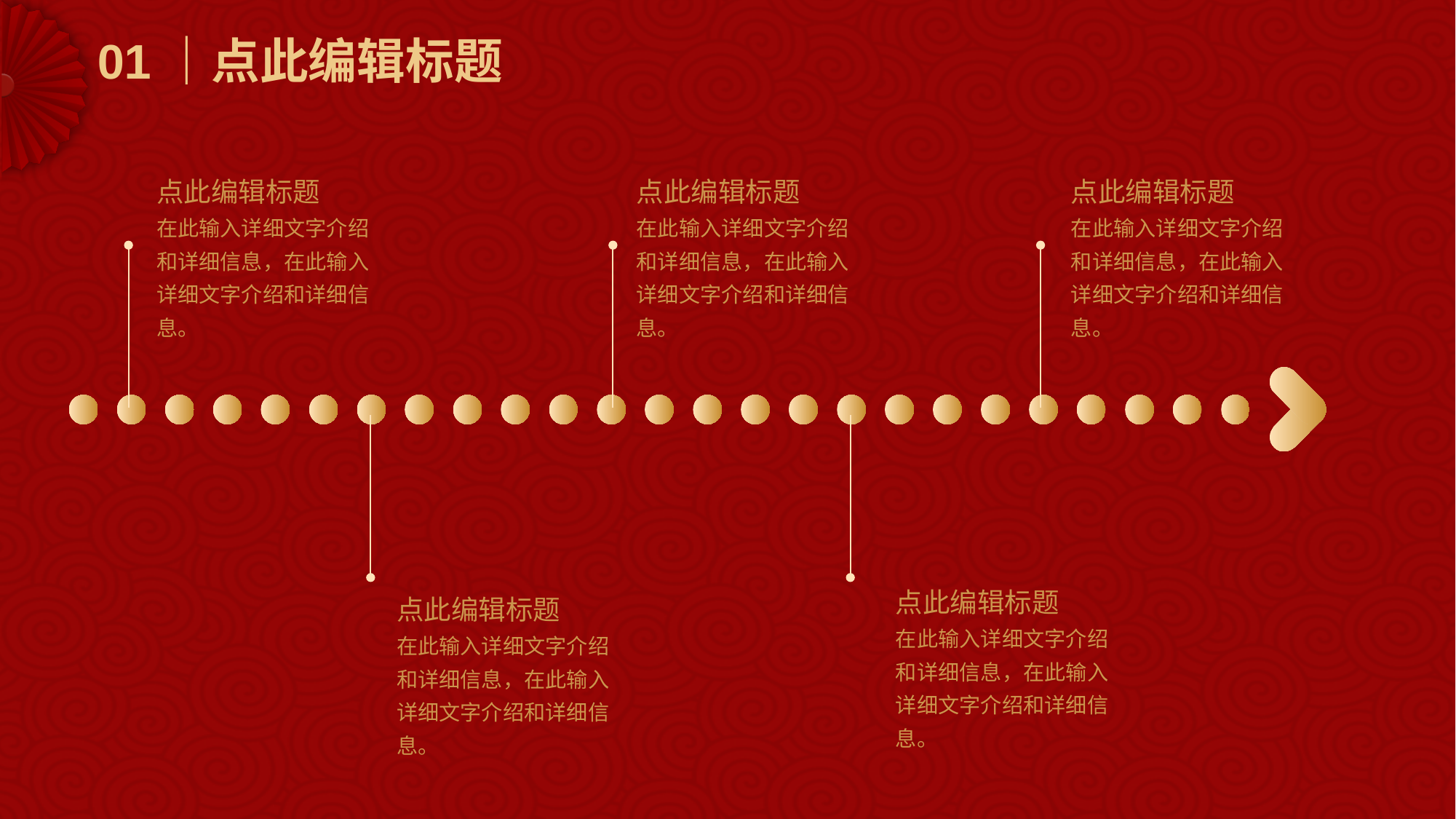

01｜点此编辑标题
点此编辑标题
在此输入详细文字介绍和详细信息，在此输入详细文字介绍和详细信息。
点此编辑标题
在此输入详细文字介绍和详细信息，在此输入详细文字介绍和详细信息。
点此编辑标题
在此输入详细文字介绍和详细信息，在此输入详细文字介绍和详细信息。

点此编辑标题
在此输入详细文字介绍和详细信息，在此输入详细文字介绍和详细信息。
点此编辑标题
在此输入详细文字介绍和详细信息，在此输入详细文字介绍和详细信息。